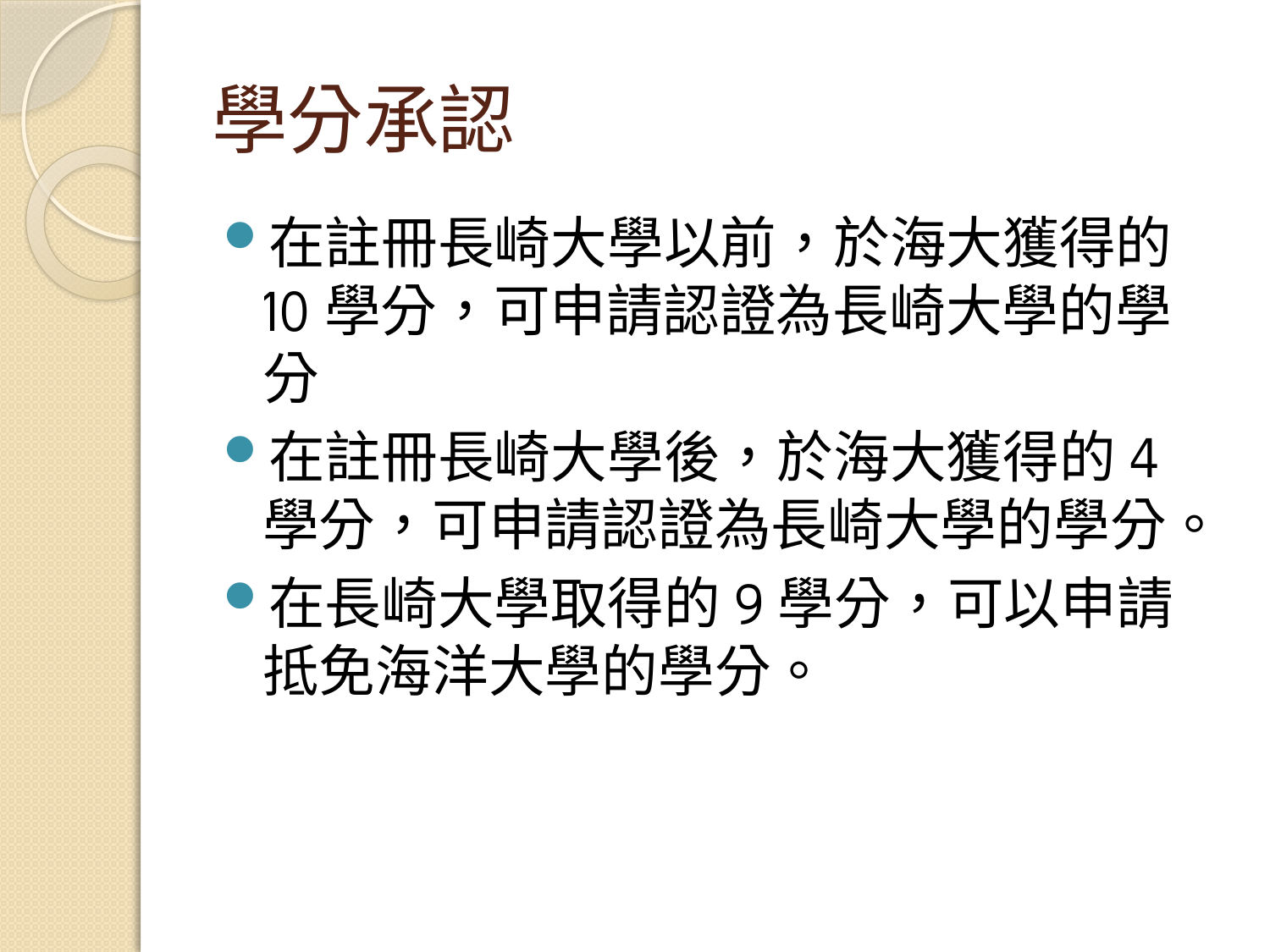

# 學分承認
在註冊長崎大學以前，於海大獲得的10學分，可申請認證為長崎大學的學分
在註冊長崎大學後，於海大獲得的4學分，可申請認證為長崎大學的學分。
在長崎大學取得的9學分，可以申請抵免海洋大學的學分。